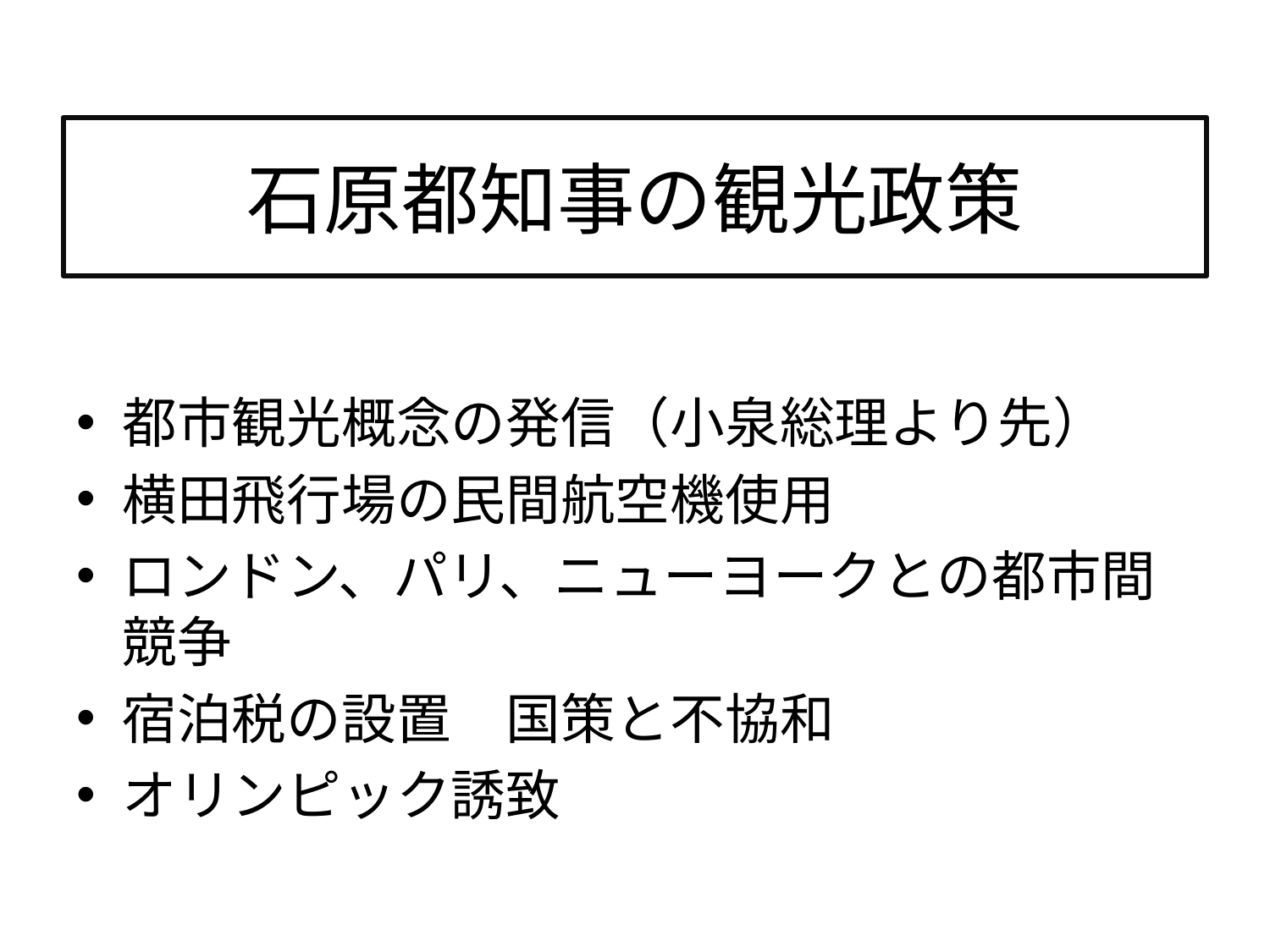

# 石原都知事の観光政策
都市観光概念の発信（小泉総理より先）
横田飛行場の民間航空機使用
ロンドン、パリ、ニューヨークとの都市間競争
宿泊税の設置　国策と不協和
オリンピック誘致